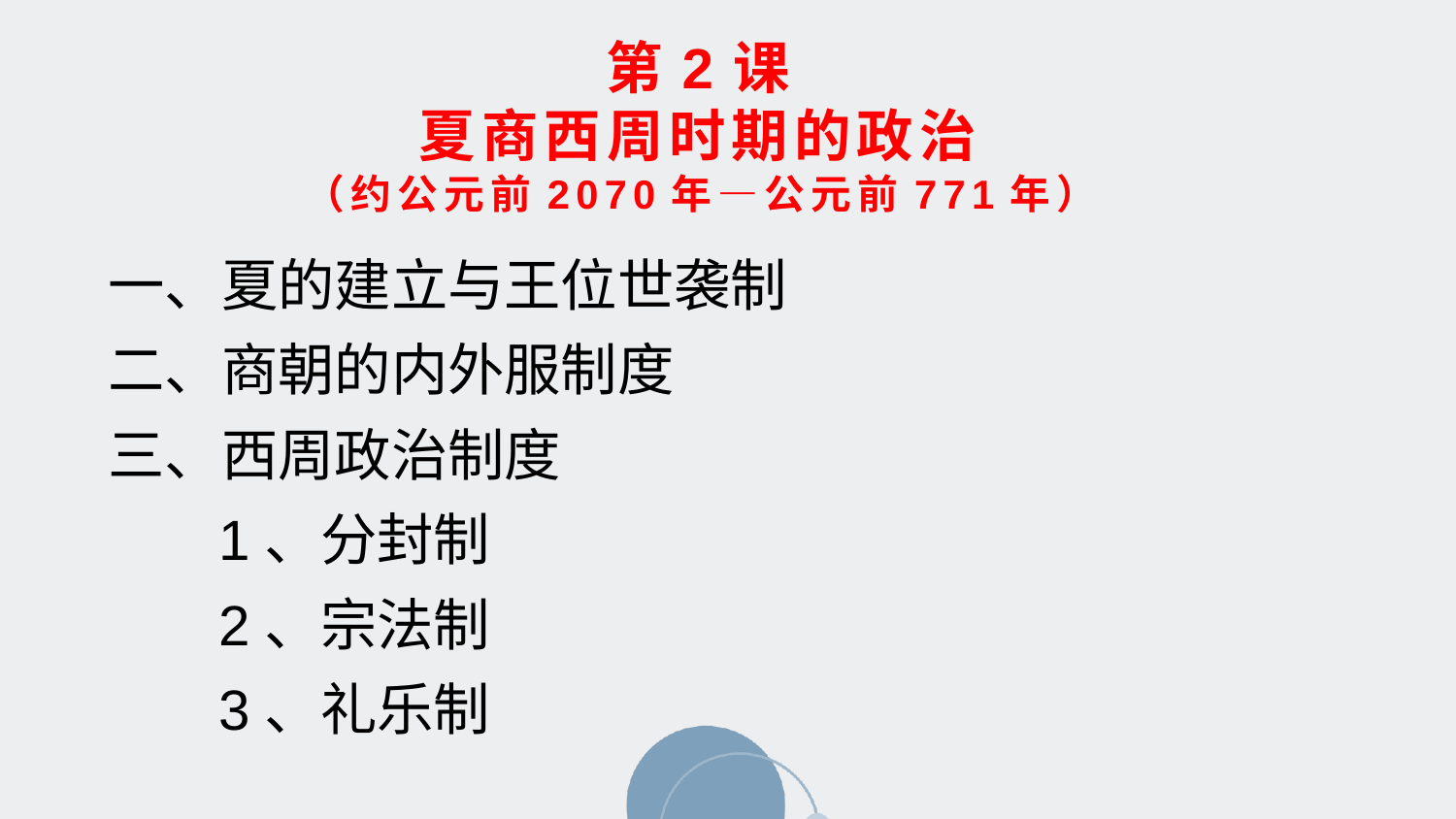

第2课
夏商西周时期的政治
（约公元前2070年—公元前771年）
一、夏的建立与王位世袭制
二、商朝的内外服制度
三、西周政治制度
       1、分封制
       2、宗法制
       3、礼乐制